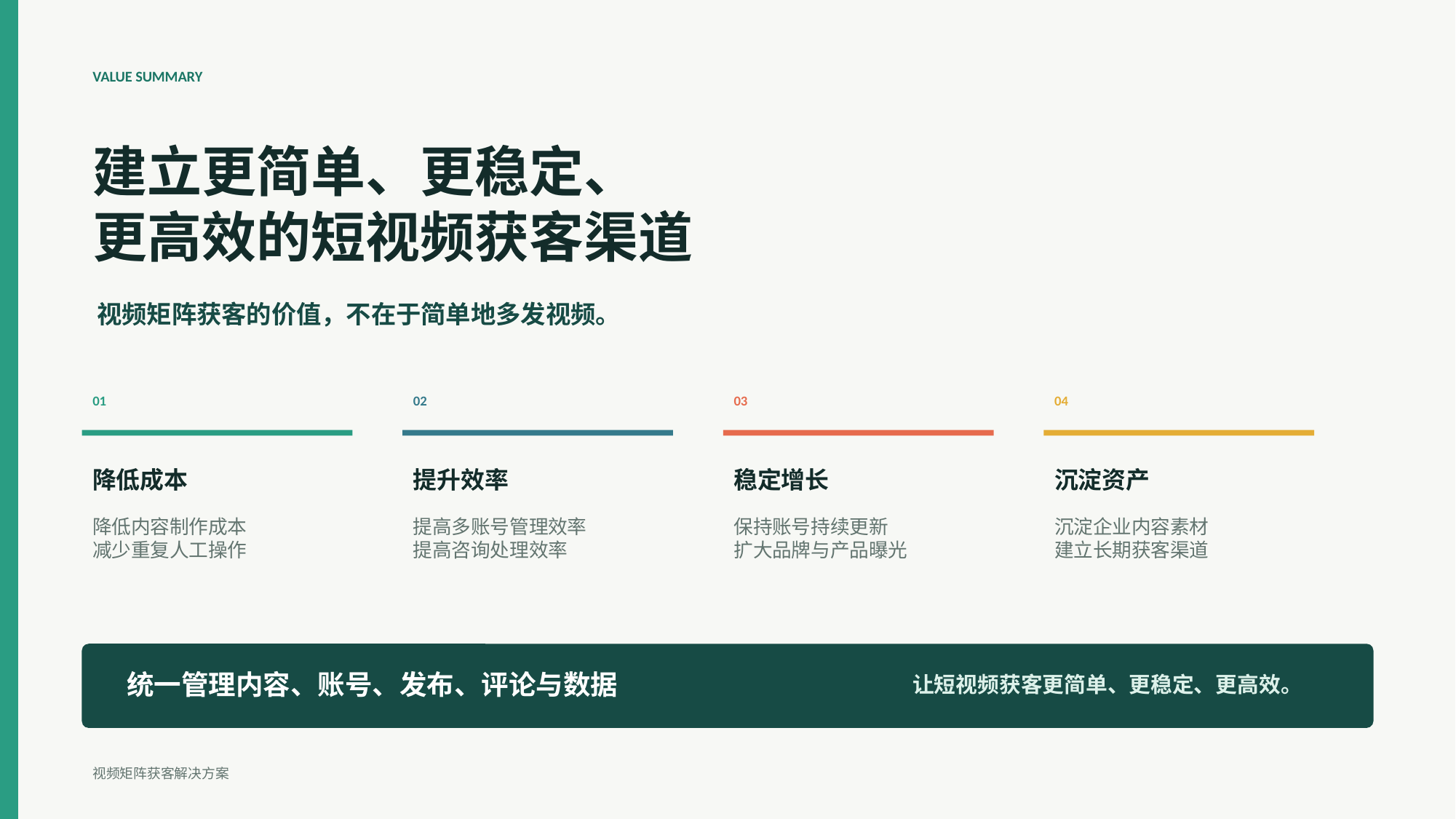

VALUE SUMMARY
建立更简单、更稳定、
更高效的短视频获客渠道
视频矩阵获客的价值，不在于简单地多发视频。
01
02
03
04

降低成本
提升效率
稳定增长
沉淀资产
降低内容制作成本
减少重复人工操作
提高多账号管理效率
提高咨询处理效率
保持账号持续更新
扩大品牌与产品曝光
沉淀企业内容素材
建立长期获客渠道

统一管理内容、账号、发布、评论与数据
让短视频获客更简单、更稳定、更高效。
视频矩阵获客解决方案